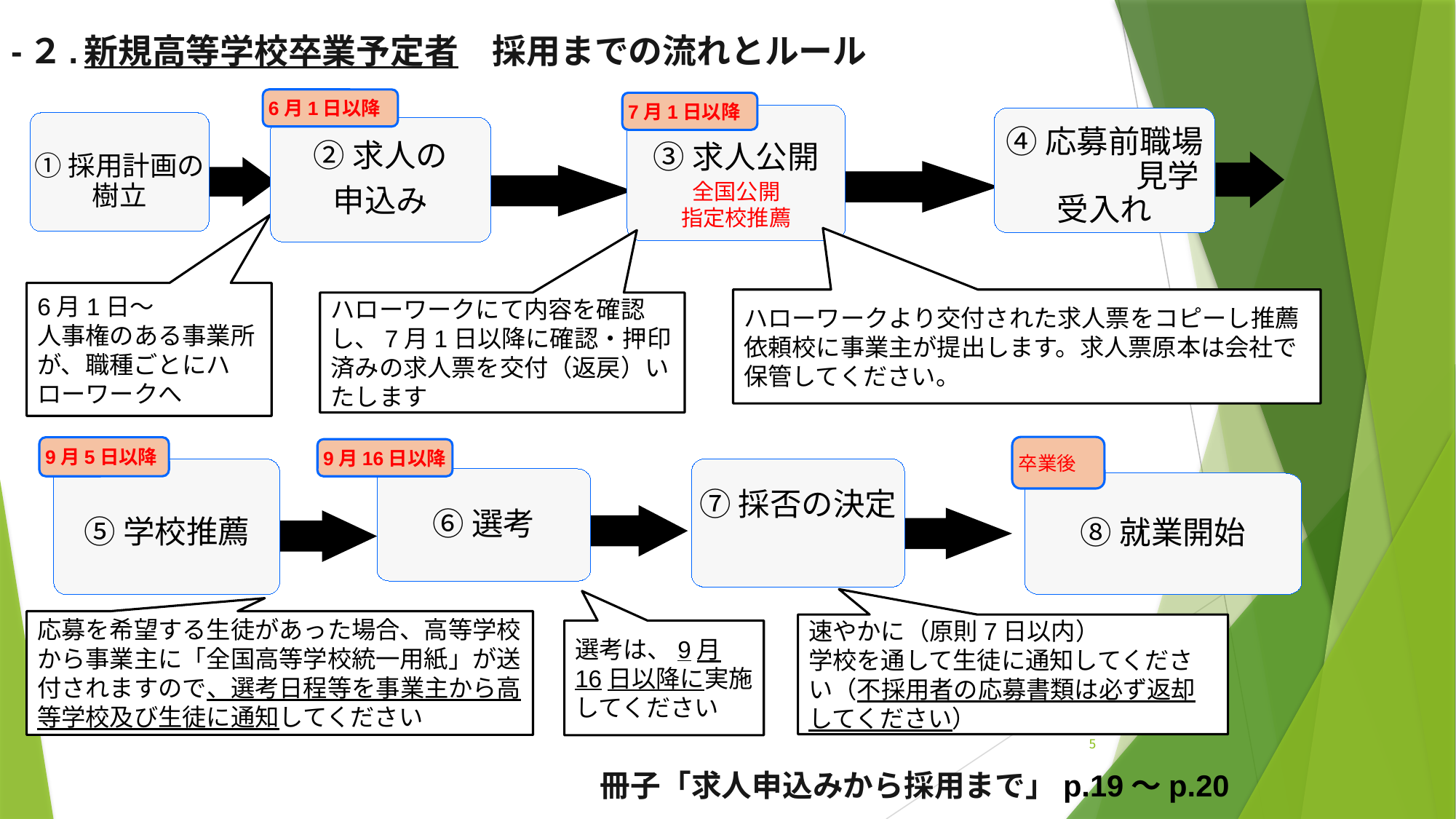

２-２.新規高等学校卒業予定者　採用までの流れとルール
6月1日以降
7月1日以降
③求人公開
全国公開
指定校推薦
④応募前職場　　　　見学受入れ
①採用計画の樹立
②求人の
申込み

6月1日～
人事権のある事業所が、職種ごとにハローワークへ
ハローワークより交付された求人票をコピーし推薦依頼校に事業主が提出します。求人票原本は会社で保管してください。
ハローワークにて内容を確認
し、7月1日以降に確認・押印済みの求人票を交付（返戻）いたします
卒業後
9月5日以降
9月16日以降
⑦採否の決定
⑤学校推薦
⑥選考
⑧就業開始

応募を希望する生徒があった場合、高等学校から事業主に「全国高等学校統一用紙」が送付されますので、選考日程等を事業主から高等学校及び生徒に通知してください
速やかに（原則7日以内）
学校を通して生徒に通知してください（不採用者の応募書類は必ず返却してください）
選考は、9月16日以降に実施してください
5
冊子「求人申込みから採用まで」p.19～p.20